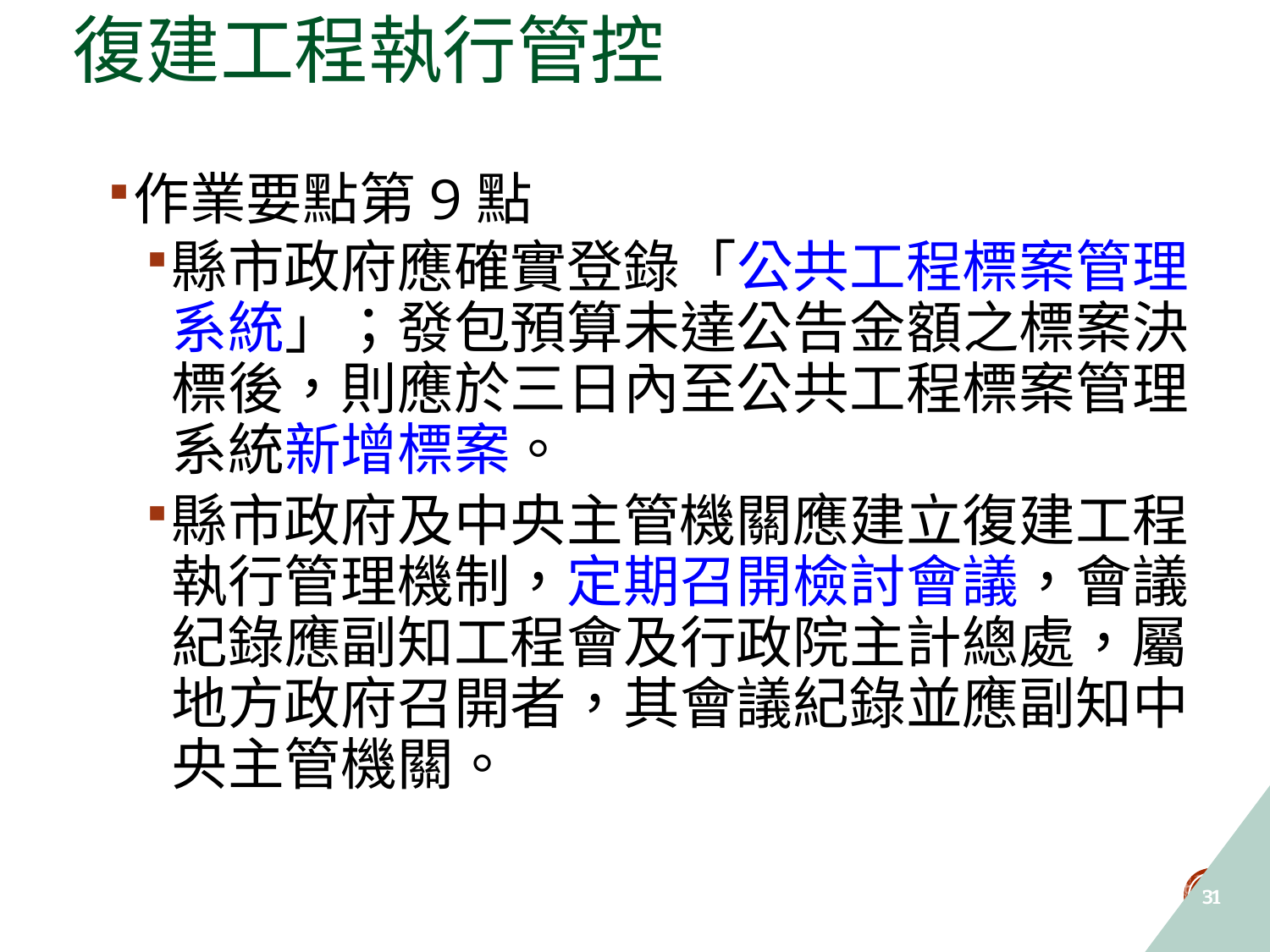

# 復建工程執行管控
作業要點第9點
縣市政府應確實登錄「公共工程標案管理系統」；發包預算未達公告金額之標案決標後，則應於三日內至公共工程標案管理系統新增標案。
縣市政府及中央主管機關應建立復建工程執行管理機制，定期召開檢討會議，會議紀錄應副知工程會及行政院主計總處，屬地方政府召開者，其會議紀錄並應副知中央主管機關。

31